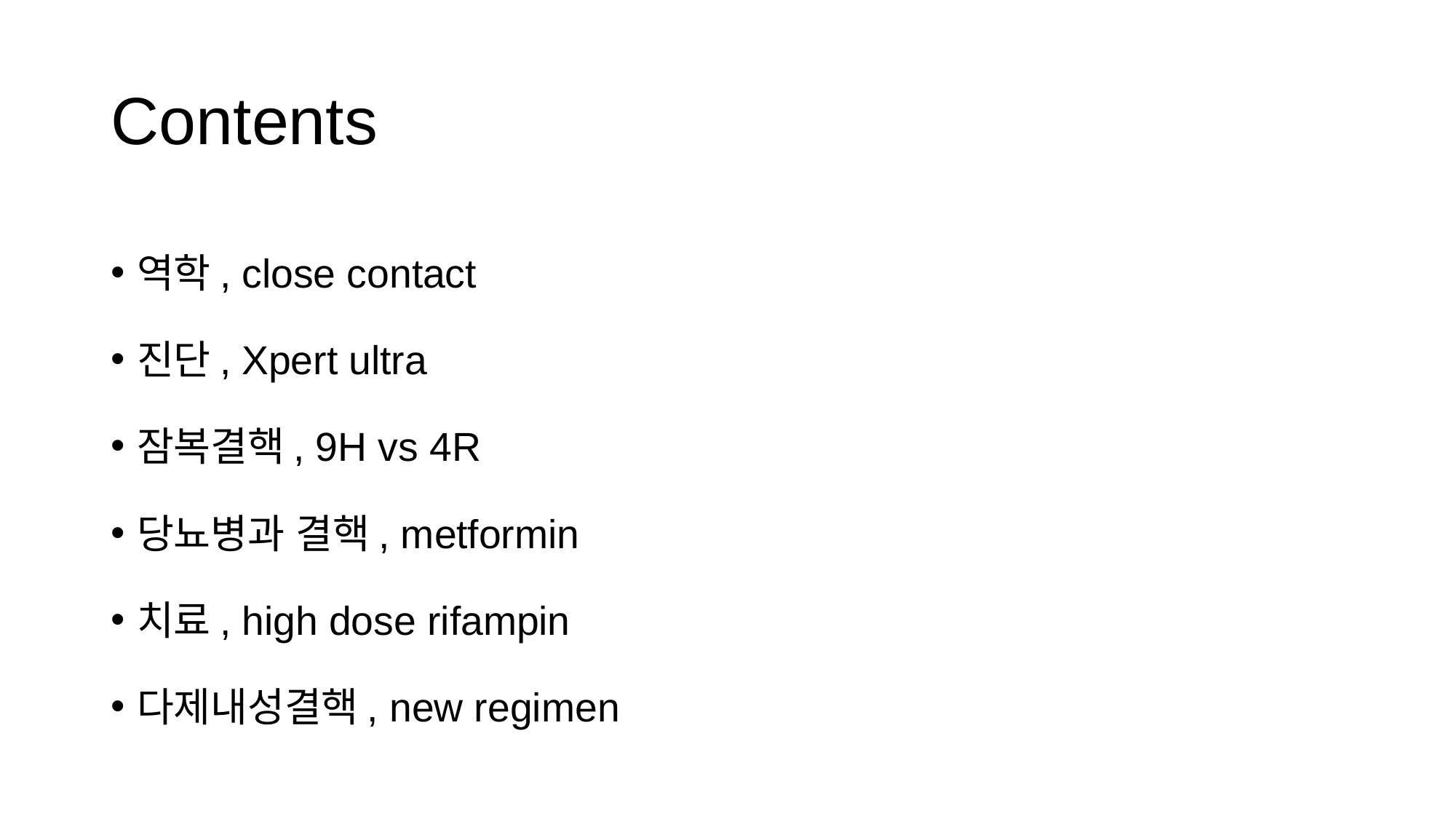

# Contents
역학, close contact
진단, Xpert ultra
잠복결핵, 9H vs 4R
당뇨병과 결핵, metformin
치료, high dose rifampin
다제내성결핵, new regimen